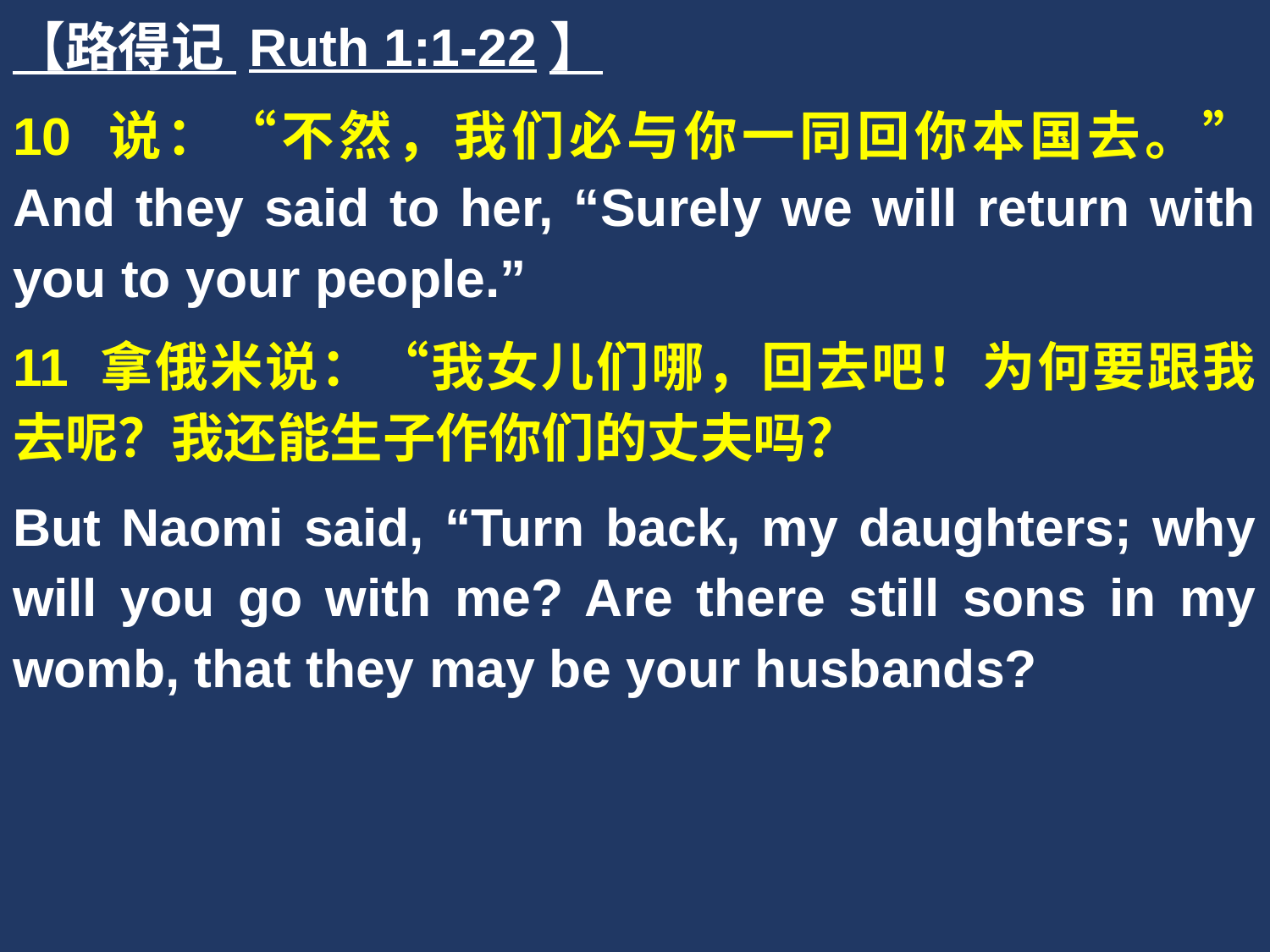

【路得记 Ruth 1:1-22】
10 说：“不然，我们必与你一同回你本国去。” And they said to her, “Surely we will return with you to your people.”
11 拿俄米说：“我女儿们哪，回去吧！为何要跟我去呢？我还能生子作你们的丈夫吗？
But Naomi said, “Turn back, my daughters; why will you go with me? Are there still sons in my womb, that they may be your husbands?